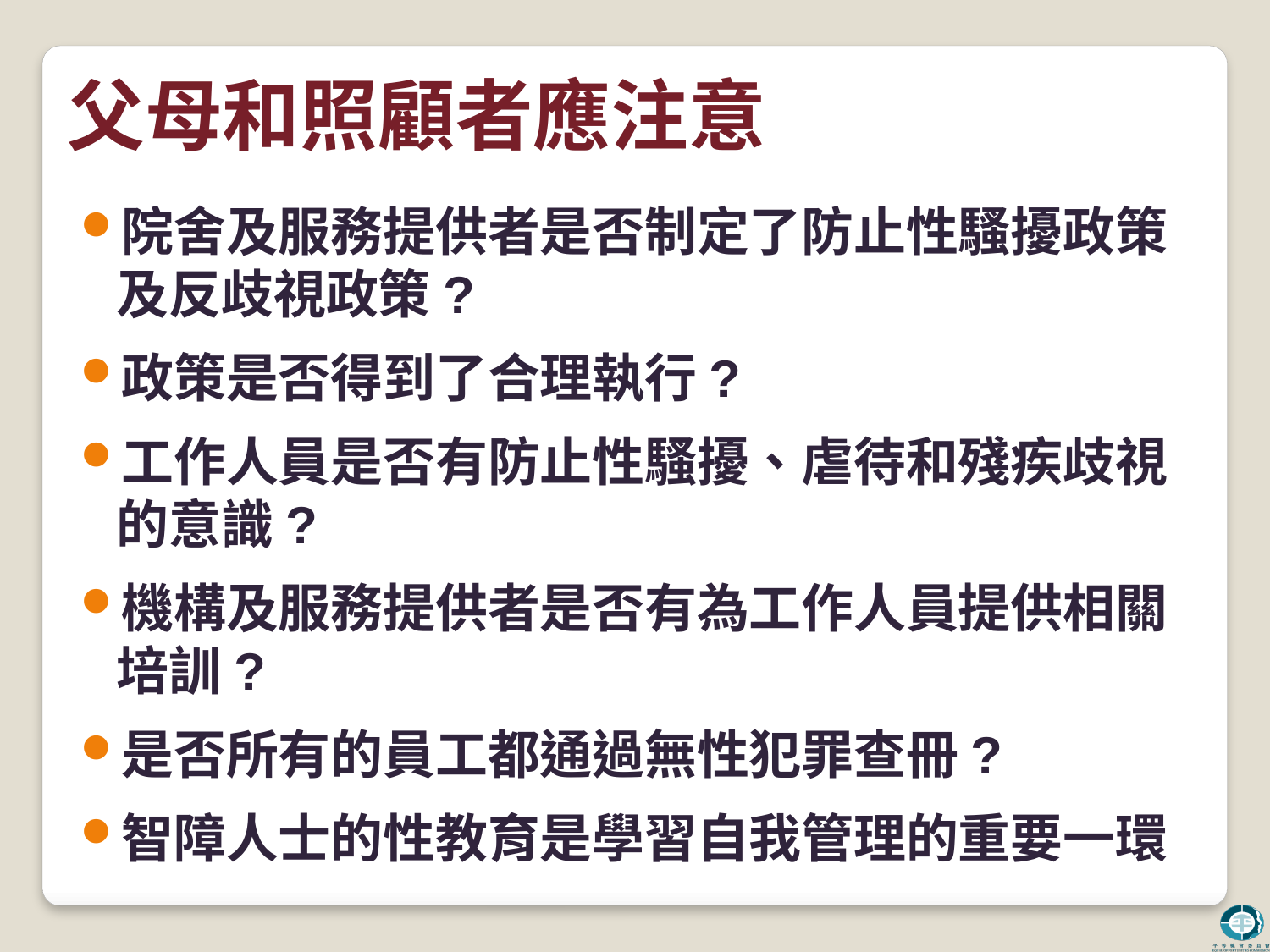

# 父母和照顧者應注意
院舍及服務提供者是否制定了防止性騷擾政策及反歧視政策?
政策是否得到了合理執行?
工作人員是否有防止性騷擾、虐待和殘疾歧視的意識?
機構及服務提供者是否有為工作人員提供相關培訓?
是否所有的員工都通過無性犯罪查冊?
智障人士的性教育是學習自我管理的重要一環